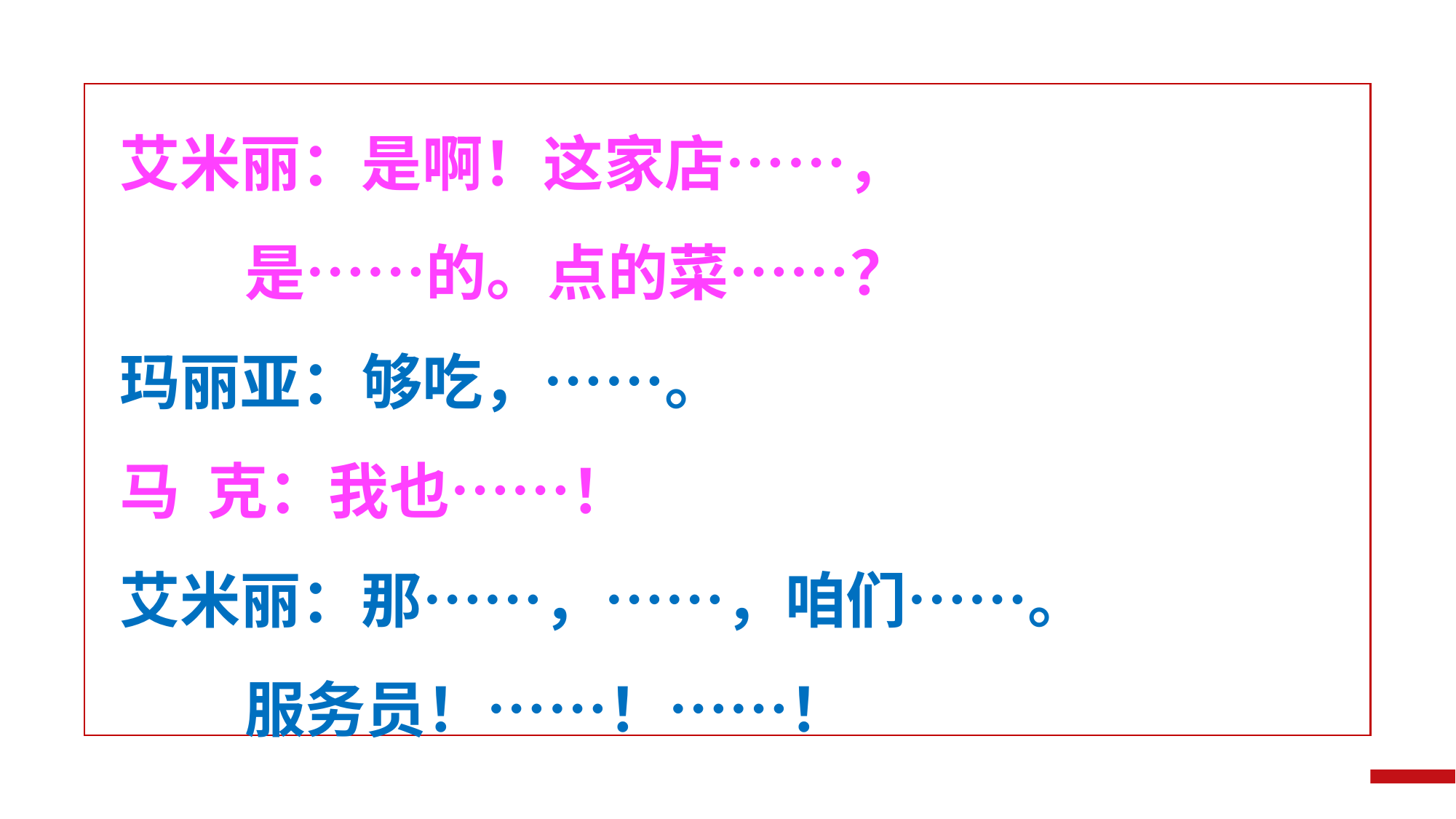

艾米丽：是啊！这家店……，
        是……的。点的菜……？
玛丽亚：够吃，……。
马  克：我也……！
艾米丽：那……，……，咱们……。
        服务员！……！……！